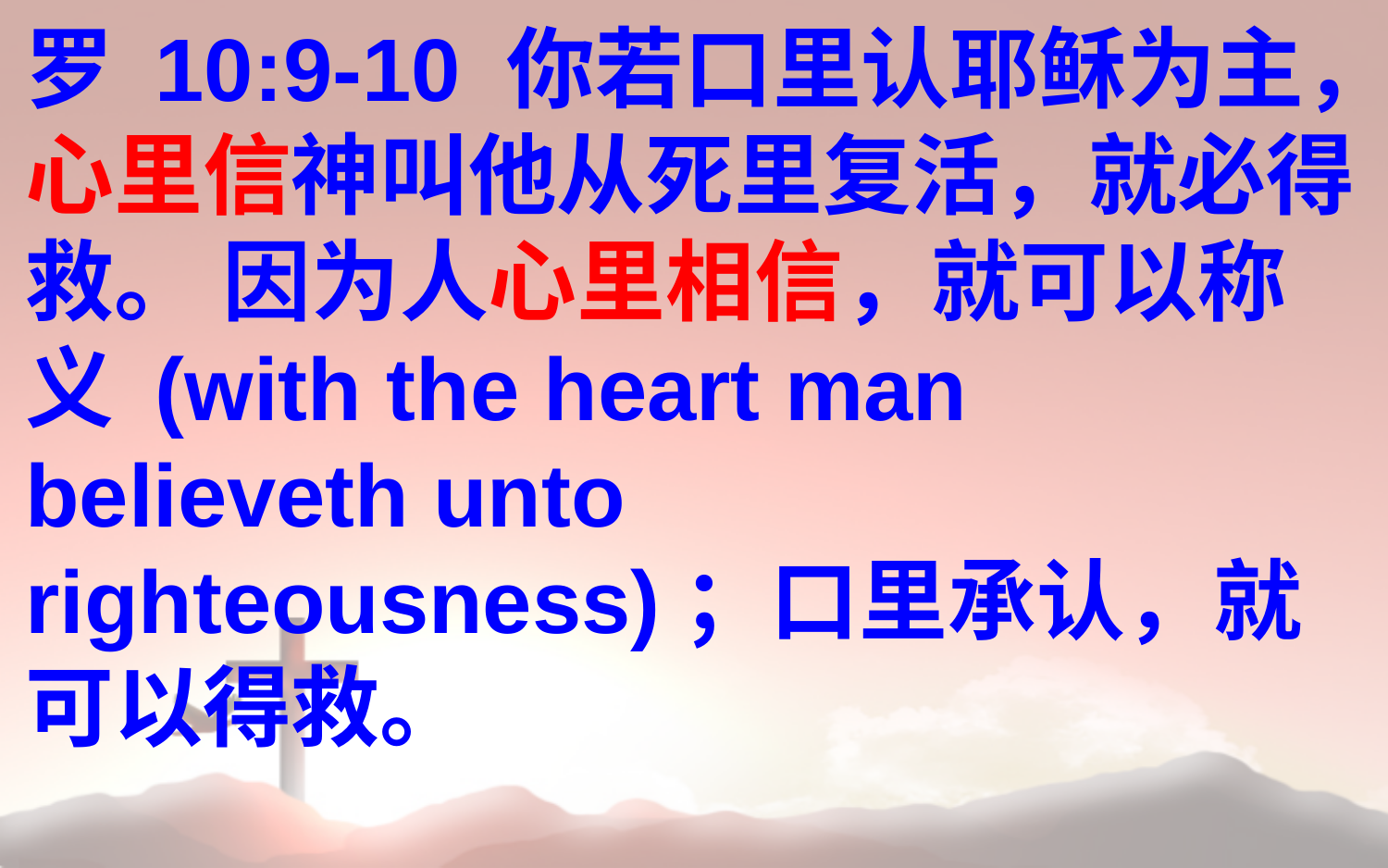

罗 10:9-10 你若口里认耶稣为主，心里信神叫他从死里复活，就必得救。 因为人心里相信，就可以称义 (with the heart man believeth unto righteousness)；口里承认，就可以得救。